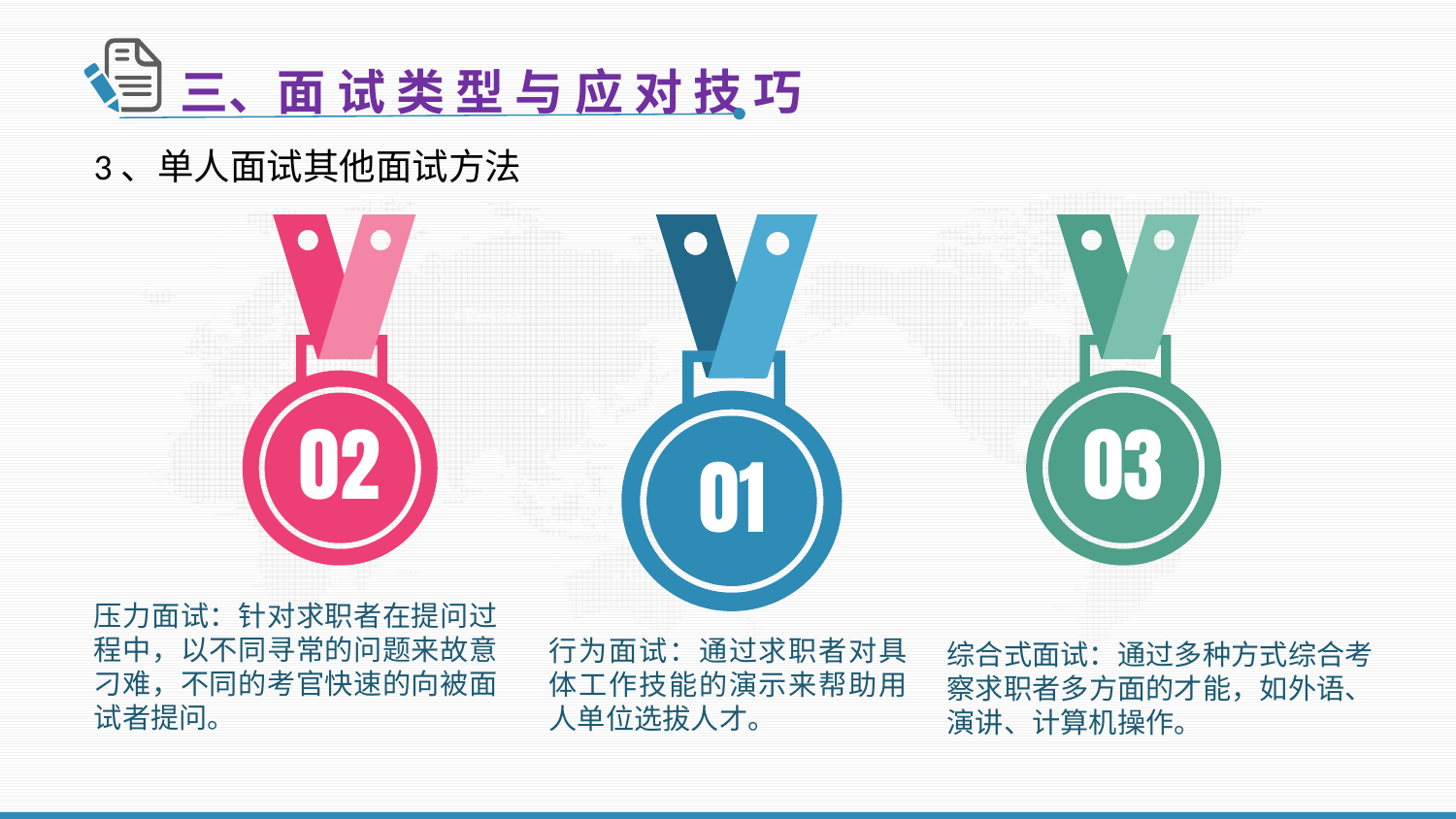

三、面 试 类 型 与 应 对 技 巧
3、单人面试其他面试方法

02

01

03
压力面试：针对求职者在提问过程中，以不同寻常的问题来故意刁难，不同的考官快速的向被面试者提问。
行为面试：通过求职者对具体工作技能的演示来帮助用人单位选拔人才。
综合式面试：通过多种方式综合考察求职者多方面的才能，如外语、演讲、计算机操作。